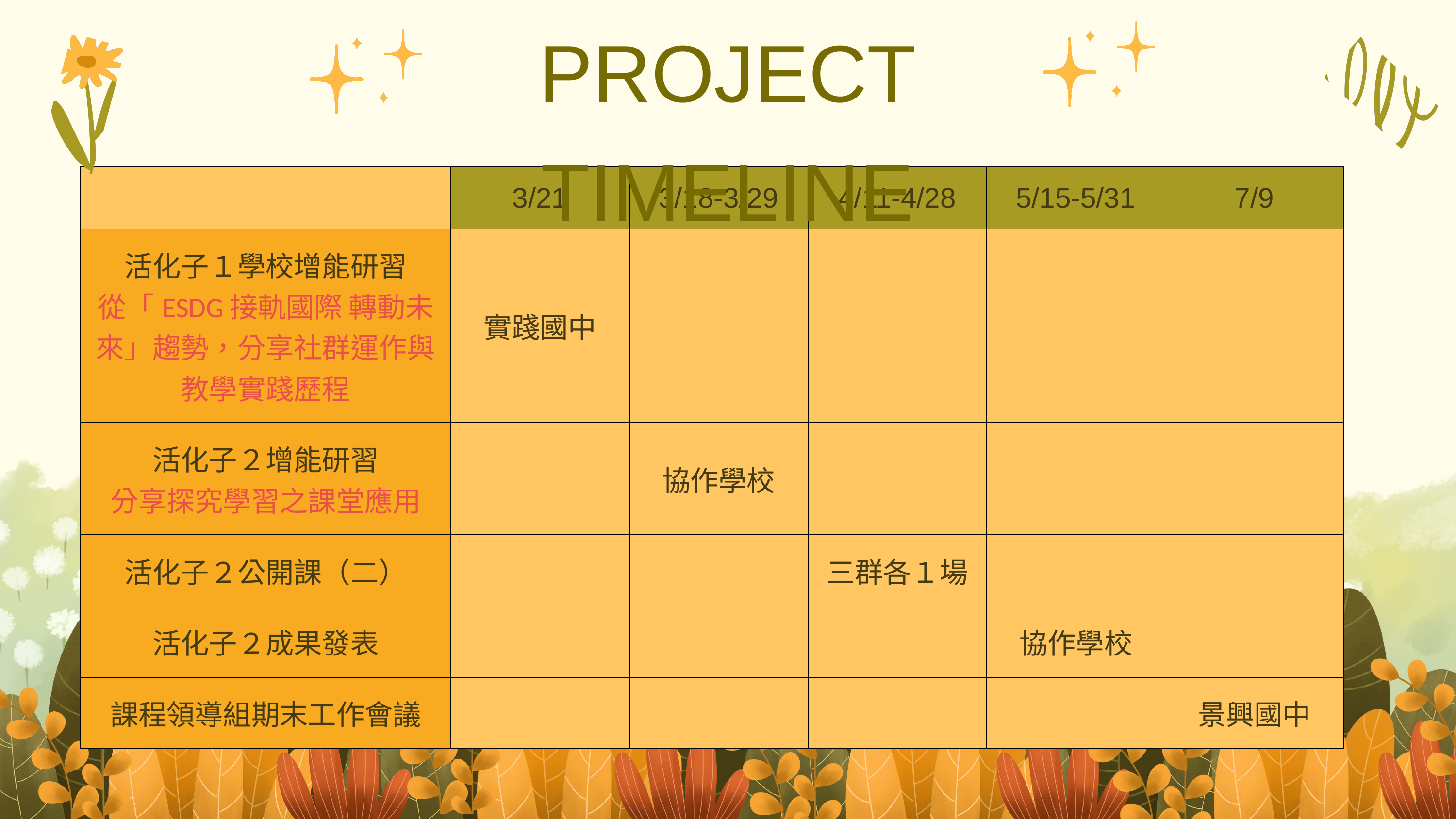

PROJECT TIMELINE

|  | 3/21 | 3/18-3/29 | 4/11-4/28 | 5/15-5/31 | 7/9 |
| --- | --- | --- | --- | --- | --- |
| 活化子１學校增能研習 從「ESDG接軌國際 轉動未來」趨勢，分享社群運作與教學實踐歷程 | 實踐國中 |  |  |  |  |
| 活化子２增能研習 分享探究學習之課堂應用 |  | 協作學校 |  |  |  |
| 活化子２公開課（二） |  |  | 三群各１場 |  |  |
| 活化子２成果發表 |  |  |  | 協作學校 |  |
| 課程領導組期末工作會議 |  |  |  |  | 景興國中 |